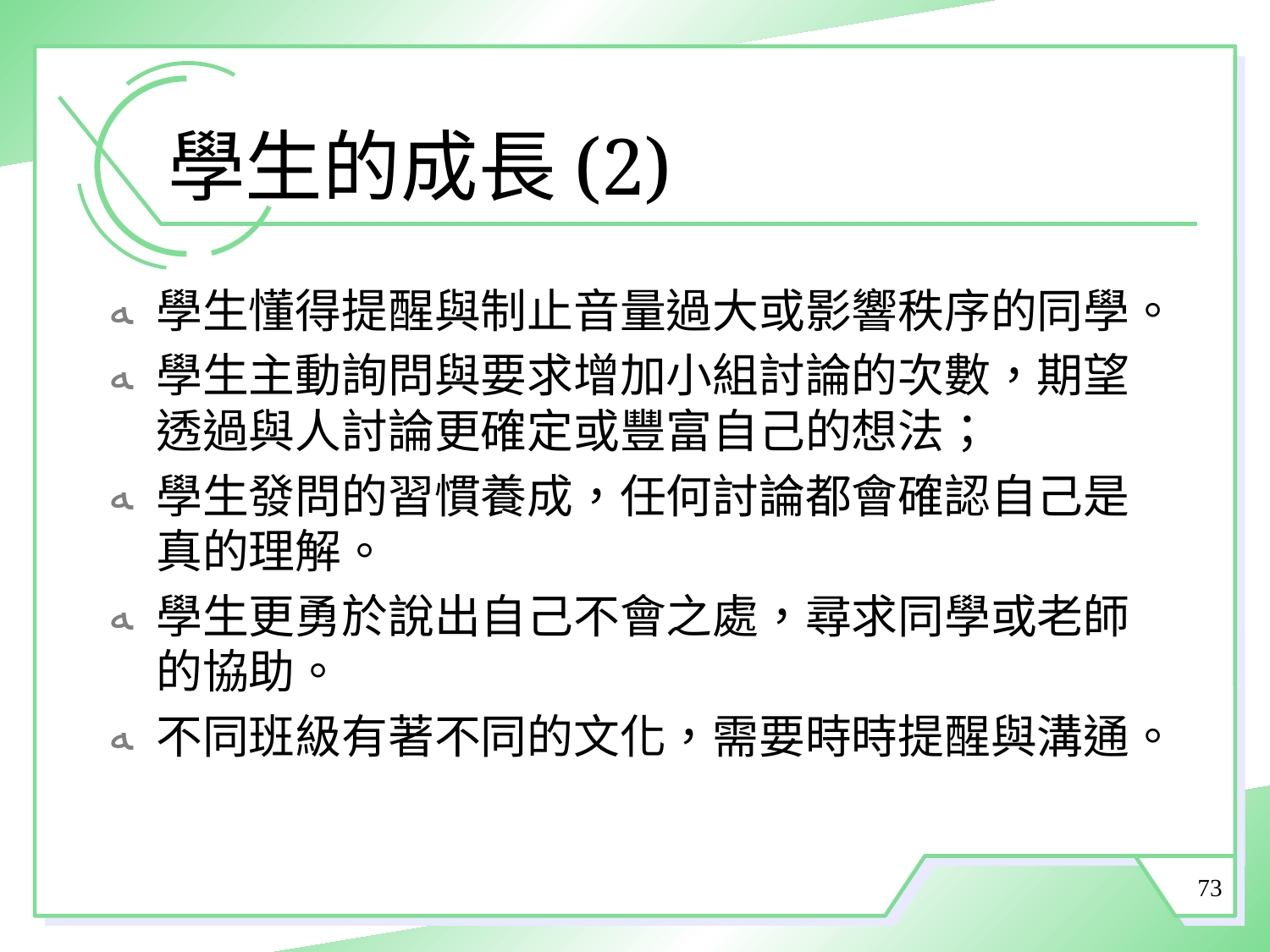

# 學生的成長(2)
學生懂得提醒與制止音量過大或影響秩序的同學。
學生主動詢問與要求增加小組討論的次數，期望透過與人討論更確定或豐富自己的想法；
學生發問的習慣養成，任何討論都會確認自己是真的理解。
學生更勇於說出自己不會之處，尋求同學或老師的協助。
不同班級有著不同的文化，需要時時提醒與溝通。
73